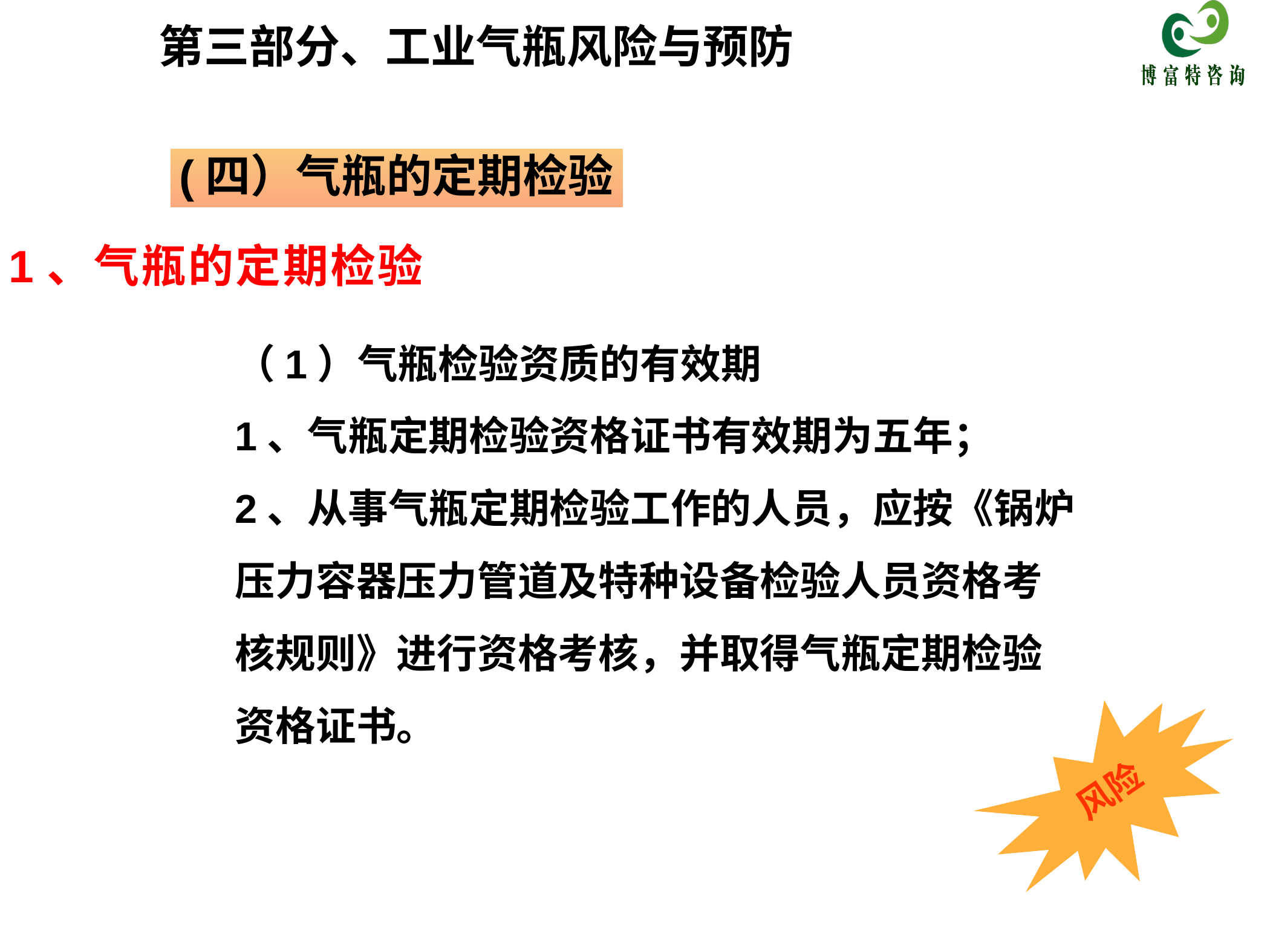

第三部分、工业气瓶风险与预防
(四）气瓶的定期检验
1、气瓶的定期检验
（1）气瓶检验资质的有效期
1、气瓶定期检验资格证书有效期为五年；
2、从事气瓶定期检验工作的人员，应按《锅炉压力容器压力管道及特种设备检验人员资格考核规则》进行资格考核，并取得气瓶定期检验资格证书。
风险